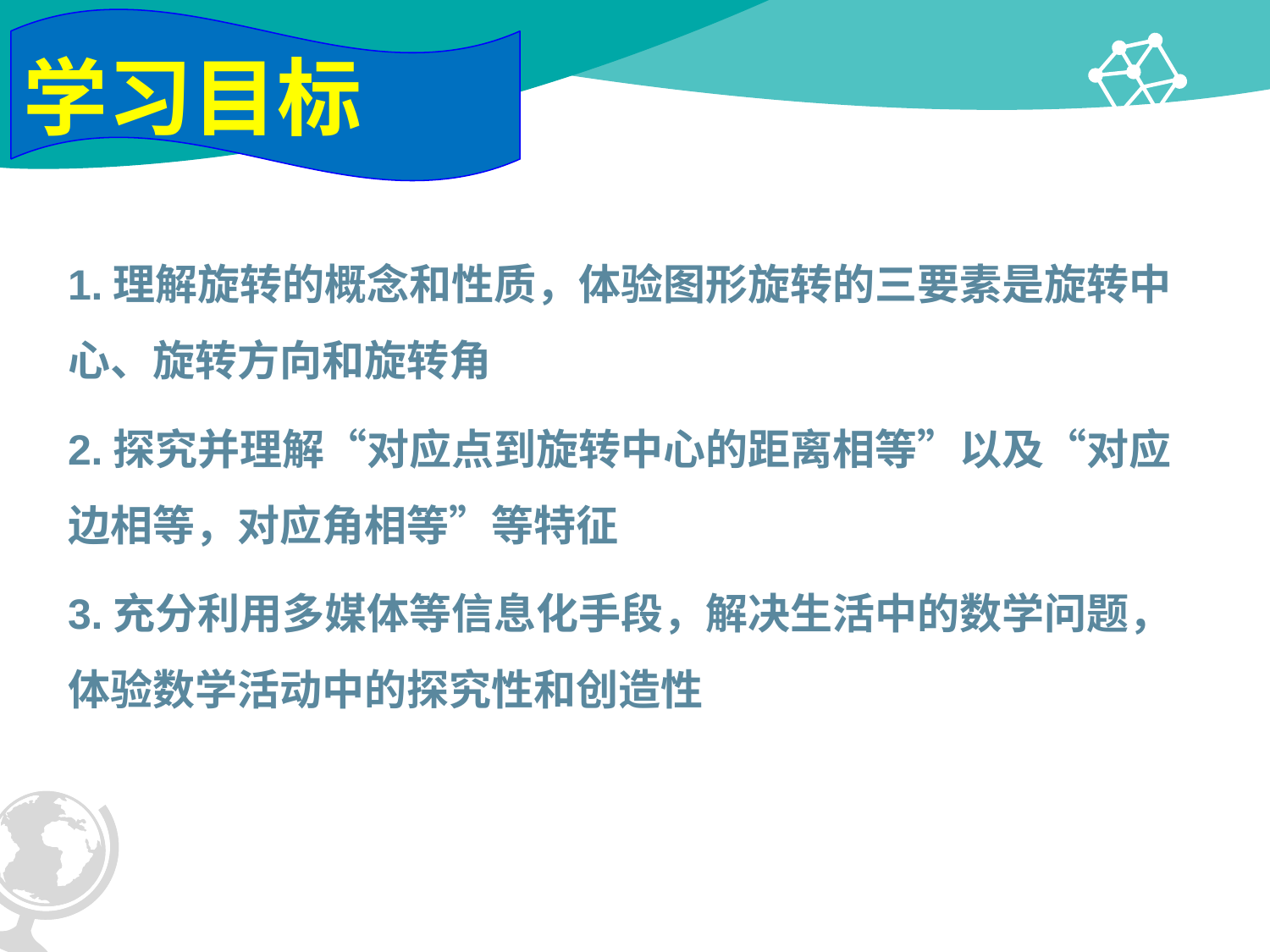

学习目标
1.理解旋转的概念和性质，体验图形旋转的三要素是旋转中心、旋转方向和旋转角
2.探究并理解“对应点到旋转中心的距离相等”以及“对应边相等，对应角相等”等特征
3.充分利用多媒体等信息化手段，解决生活中的数学问题，体验数学活动中的探究性和创造性